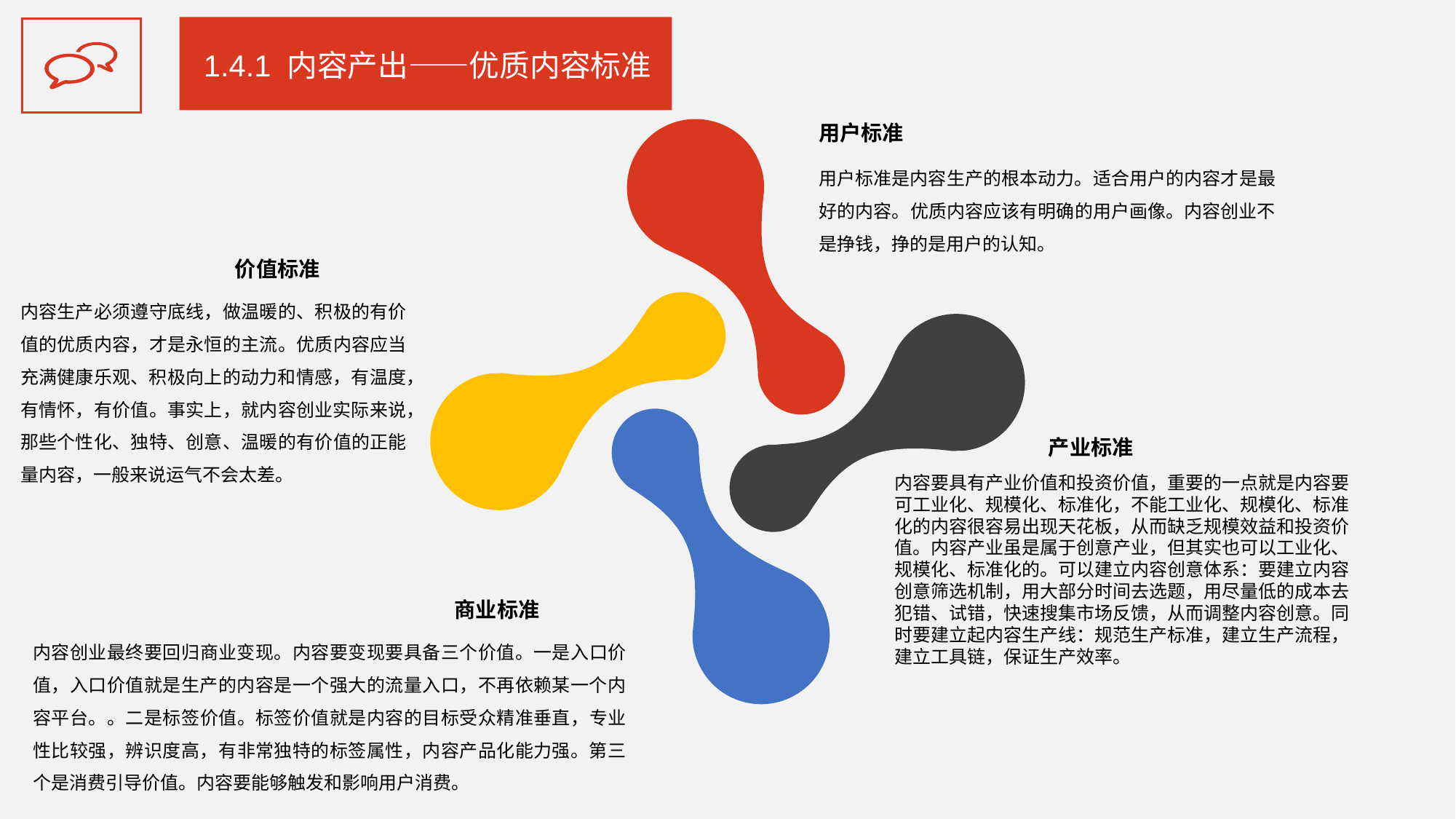

1.4.1 内容产出——优质内容标准

用户标准
用户标准是内容生产的根本动力。适合用户的内容才是最好的内容。优质内容应该有明确的用户画像。内容创业不是挣钱，挣的是用户的认知。

价值标准
内容生产必须遵守底线，做温暖的、积极的有价值的优质内容，才是永恒的主流。优质内容应当充满健康乐观、积极向上的动力和情感，有温度，有情怀，有价值。事实上，就内容创业实际来说，那些个性化、独特、创意、温暖的有价值的正能量内容，一般来说运气不会太差。

产业标准
内容要具有产业价值和投资价值，重要的一点就是内容要可工业化、规模化、标准化，不能工业化、规模化、标准化的内容很容易出现天花板，从而缺乏规模效益和投资价值。内容产业虽是属于创意产业，但其实也可以工业化、规模化、标准化的。可以建立内容创意体系：要建立内容创意筛选机制，用大部分时间去选题，用尽量低的成本去犯错、试错，快速搜集市场反馈，从而调整内容创意。同时要建立起内容生产线：规范生产标准，建立生产流程，建立工具链，保证生产效率。

商业标准
内容创业最终要回归商业变现。内容要变现要具备三个价值。一是入口价值，入口价值就是生产的内容是一个强大的流量入口，不再依赖某一个内容平台。。二是标签价值。标签价值就是内容的目标受众精准垂直，专业性比较强，辨识度高，有非常独特的标签属性，内容产品化能力强。第三个是消费引导价值。内容要能够触发和影响用户消费。